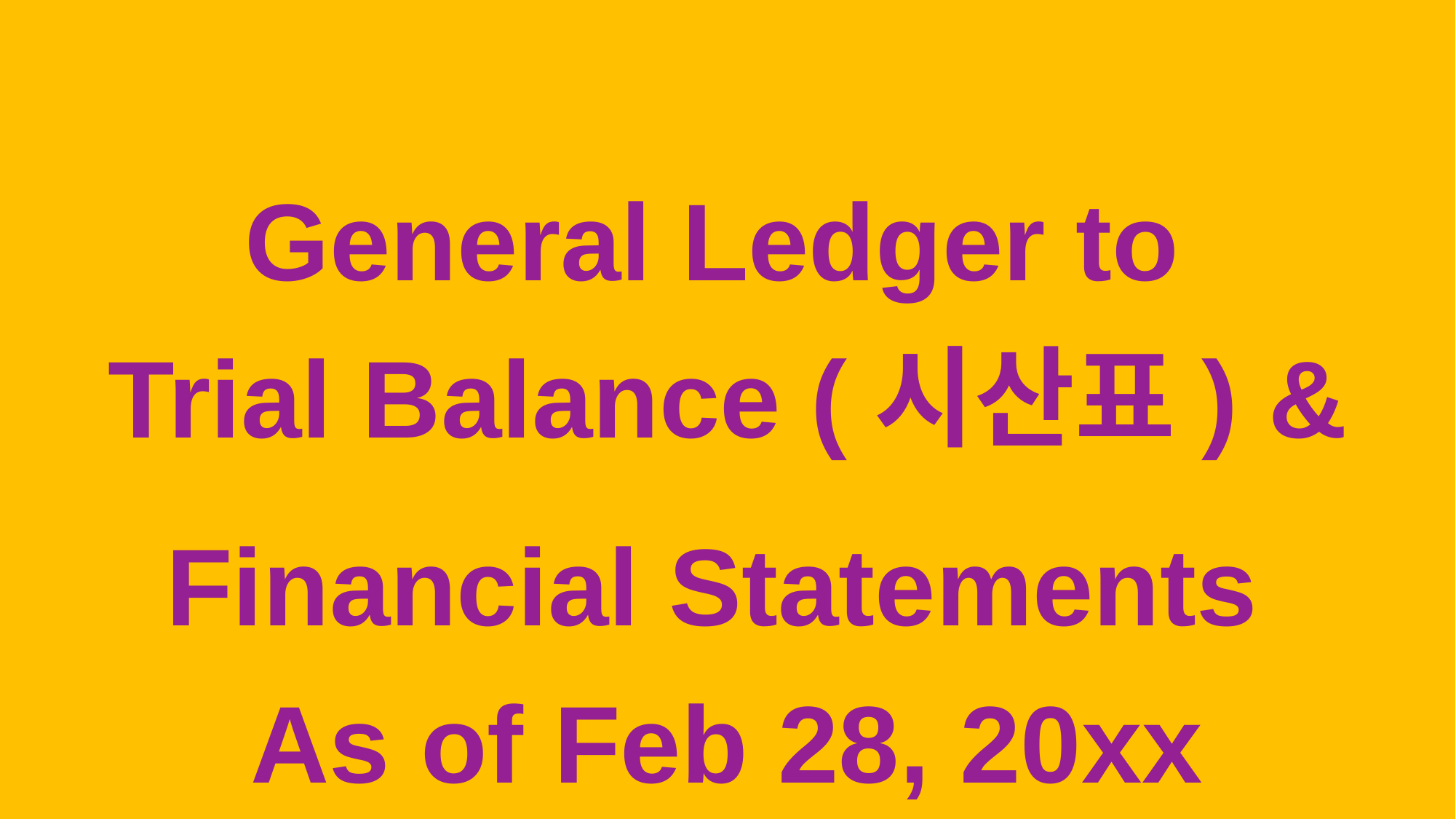

General Ledger to
Trial Balance (시산표) &

Financial Statements
As of Feb 28, 20xx